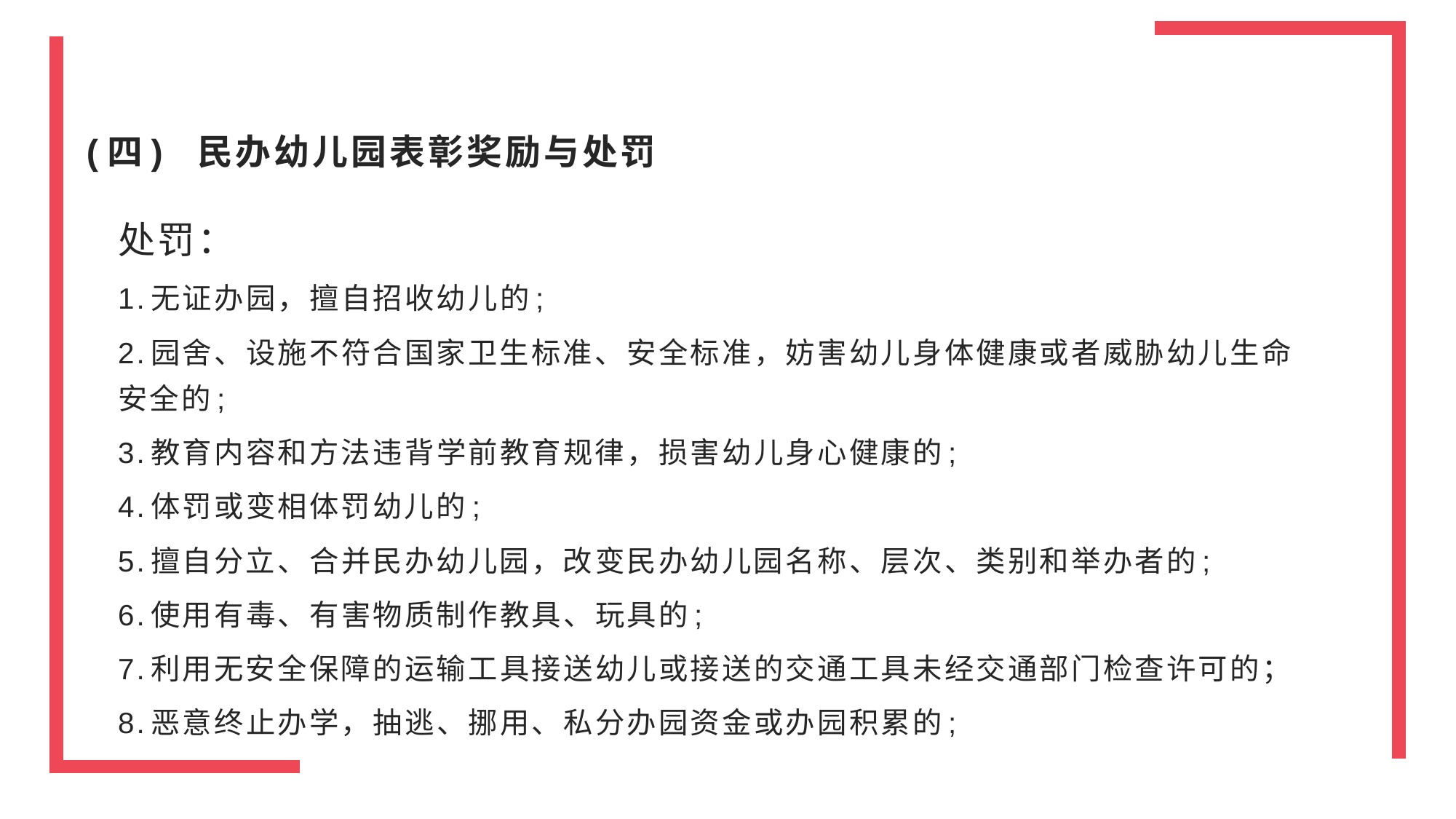

# (四)  民办幼儿园表彰奖励与处罚
处罚：
1.无证办园，擅自招收幼儿的;
2.园舍、设施不符合国家卫生标准、安全标准，妨害幼儿身体健康或者威胁幼儿生命安全的;
3.教育内容和方法违背学前教育规律，损害幼儿身心健康的;
4.体罚或变相体罚幼儿的;
5.擅自分立、合并民办幼儿园，改变民办幼儿园名称、层次、类别和举办者的;
6.使用有毒、有害物质制作教具、玩具的;
7.利用无安全保障的运输工具接送幼儿或接送的交通工具未经交通部门检查许可的；
8.恶意终止办学，抽逃、挪用、私分办园资金或办园积累的;